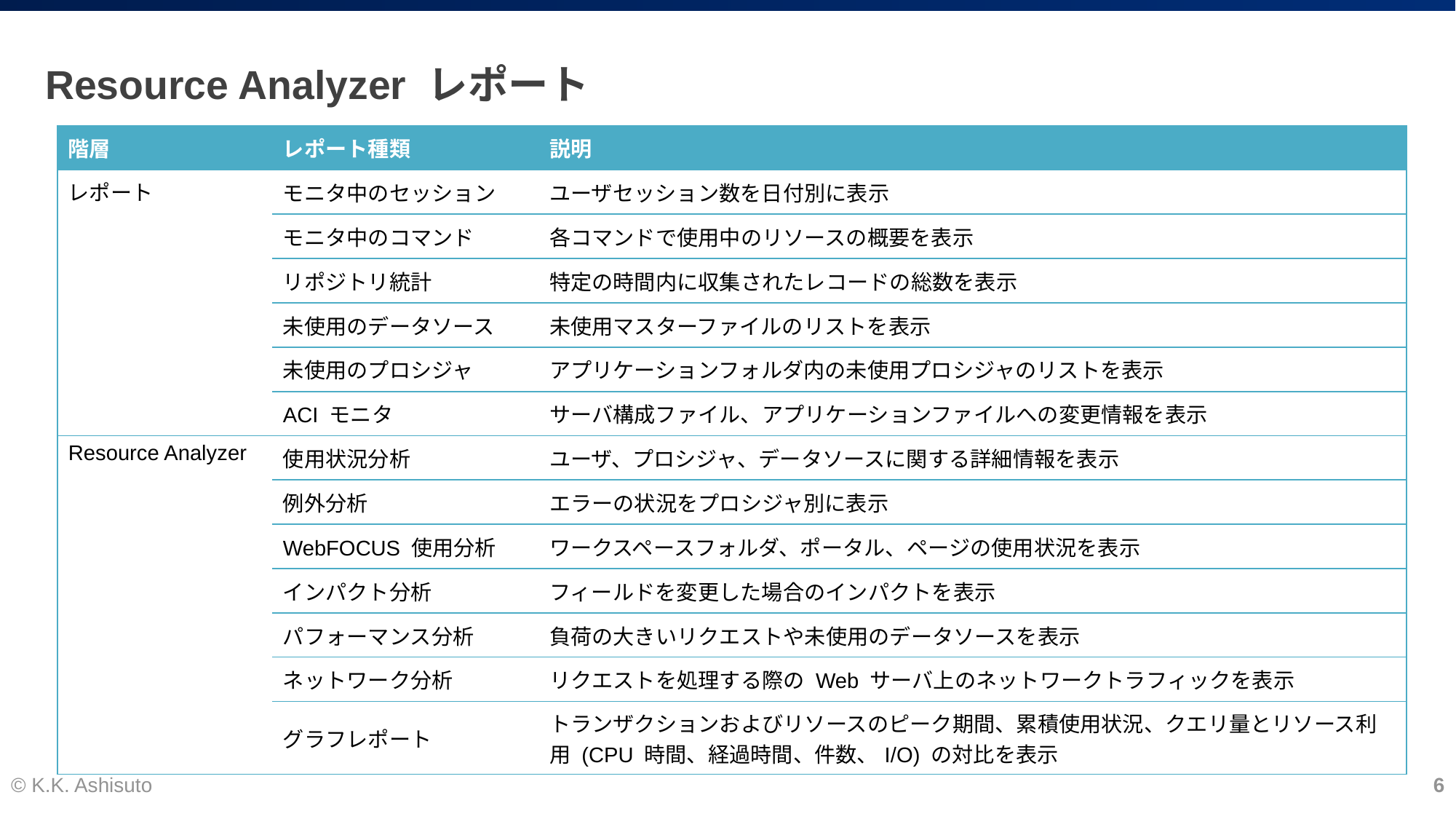

# Resource Analyzer レポート
| 階層 | レポート種類 | 説明 |
| --- | --- | --- |
| レポート | モニタ中のセッション | ユーザセッション数を日付別に表示 |
|  | モニタ中のコマンド | 各コマンドで使用中のリソースの概要を表示 |
|  | リポジトリ統計 | 特定の時間内に収集されたレコードの総数を表示 |
|  | 未使用のデータソース | 未使用マスターファイルのリストを表示 |
|  | 未使用のプロシジャ | アプリケーションフォルダ内の未使用プロシジャのリストを表示 |
|  | ACI モニタ | サーバ構成ファイル、アプリケーションファイルへの変更情報を表示 |
| Resource Analyzer | 使用状況分析 | ユーザ、プロシジャ、データソースに関する詳細情報を表示 |
|  | 例外分析 | エラーの状況をプロシジャ別に表示 |
|  | WebFOCUS 使用分析 | ワークスペースフォルダ、ポータル、ページの使用状況を表示 |
|  | インパクト分析 | フィールドを変更した場合のインパクトを表示 |
|  | パフォーマンス分析 | 負荷の大きいリクエストや未使用のデータソースを表示 |
|  | ネットワーク分析 | リクエストを処理する際の Web サーバ上のネットワークトラフィックを表示 |
|  | グラフレポート | トランザクションおよびリソースのピーク期間、累積使用状況、クエリ量とリソース利用 (CPU 時間、経過時間、件数、I/O) の対比を表示 |
© K.K. Ashisuto
6